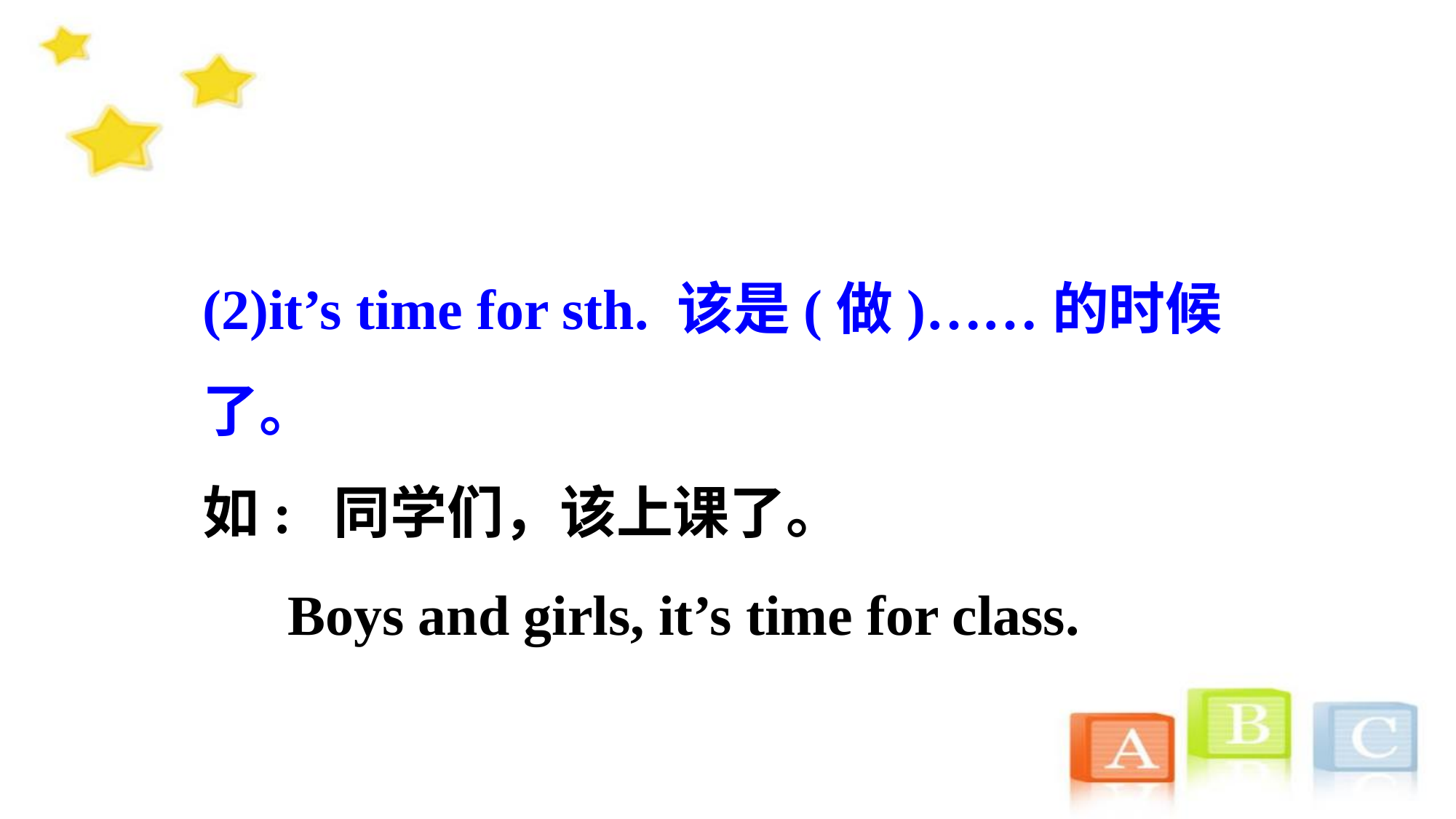

(2)it’s time for sth. 该是(做)……的时候了。
如:  同学们，该上课了。
      Boys and girls, it’s time for class.